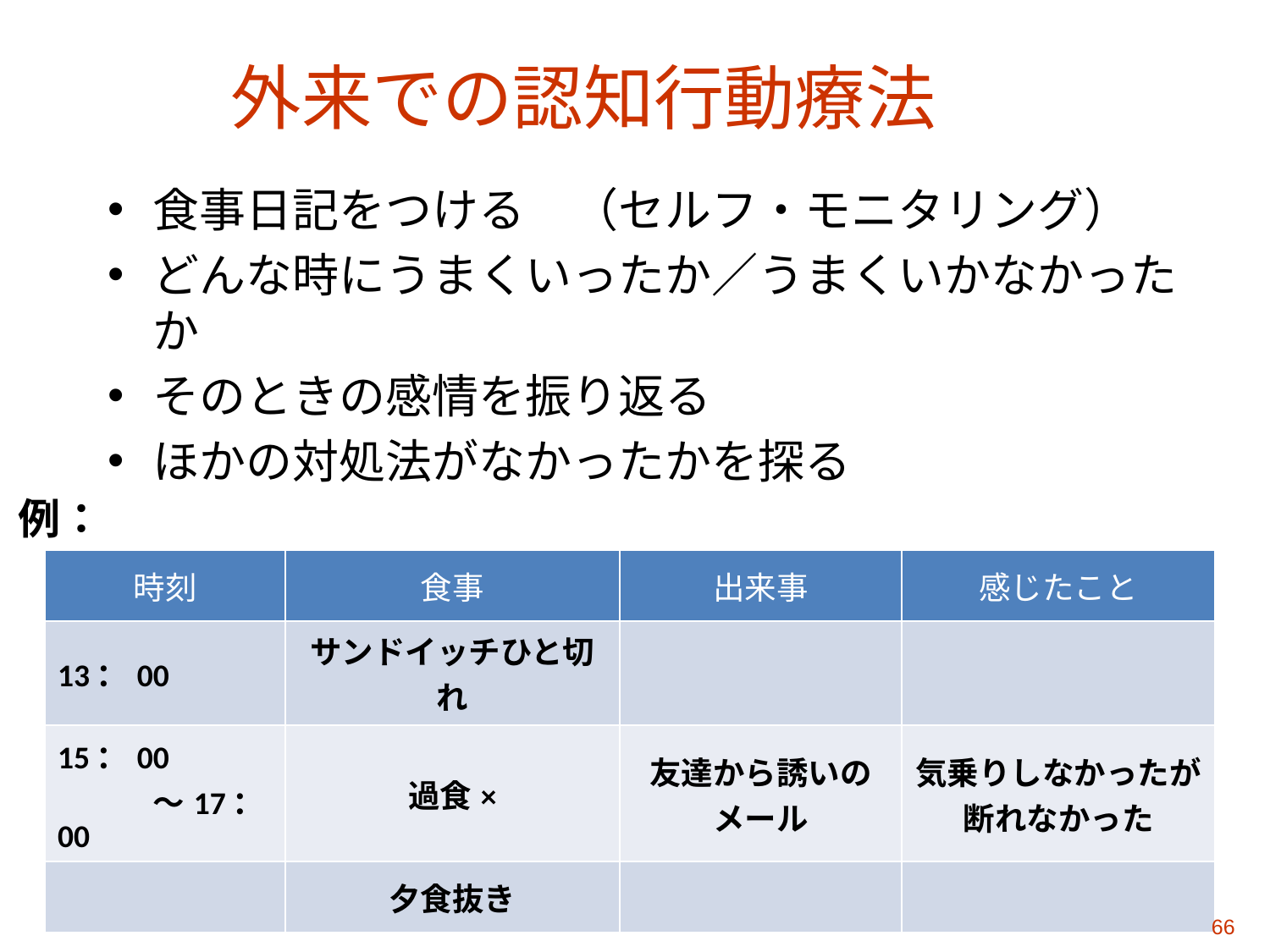

# 外来での認知行動療法
食事日記をつける　（セルフ・モニタリング）
どんな時にうまくいったか／うまくいかなかったか
そのときの感情を振り返る
ほかの対処法がなかったかを探る
例：
| 時刻 | 食事 | 出来事 | 感じたこと |
| --- | --- | --- | --- |
| 13：00 | サンドイッチひと切れ |  |  |
| 15：00 　　　～17：00 | 過食× | 友達から誘いのメール | 気乗りしなかったが断れなかった |
|  | 夕食抜き |  |  |
66